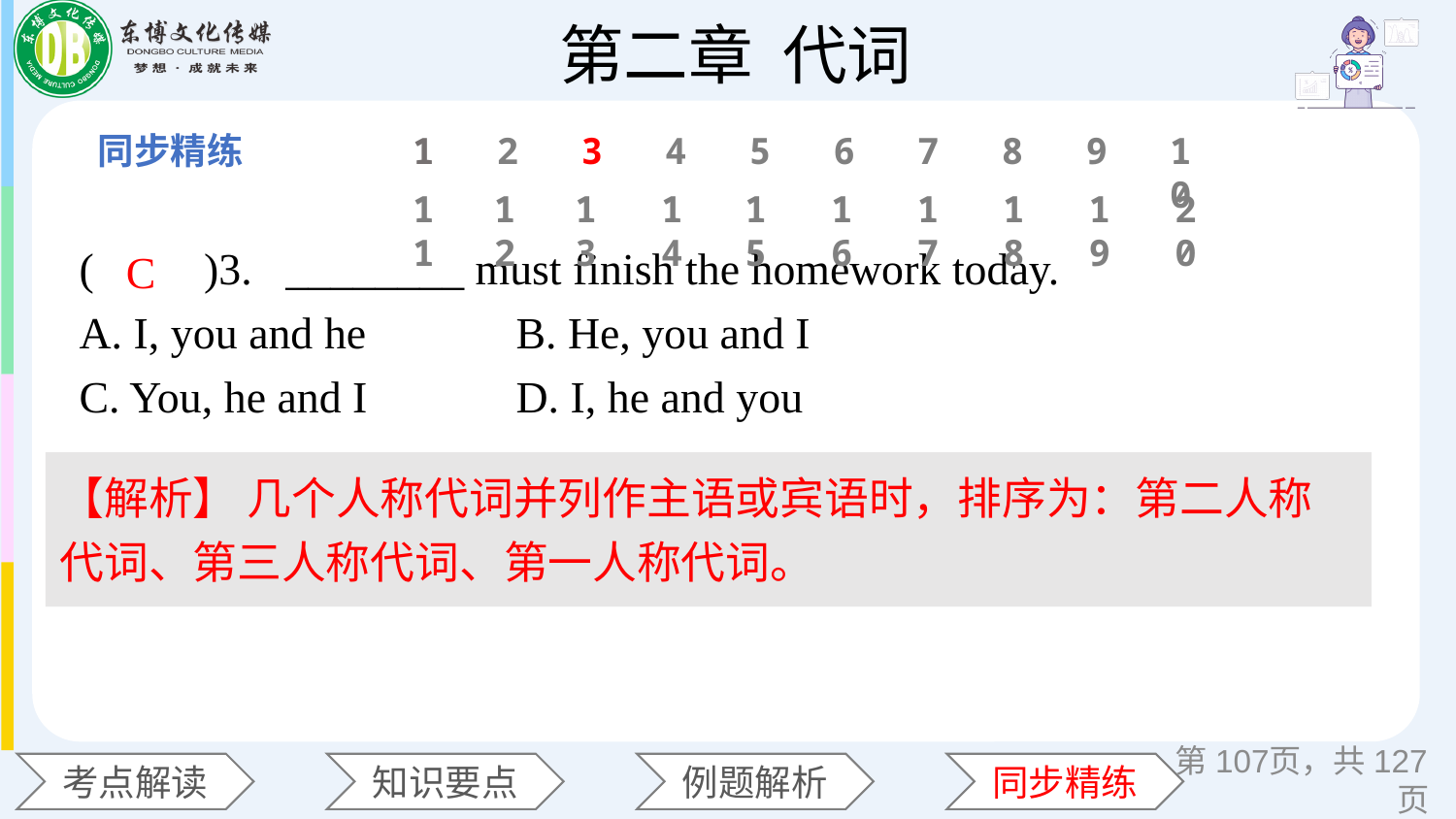

1
2
3
4
5
6
7
8
9
10
11
12
13
14
15
16
17
18
19
20
(　　)3.   ________ must finish the homework today.
A. I, you and he    	B. He, you and I
C. You, he and I    	D. I, he and you
C
【解析】 几个人称代词并列作主语或宾语时，排序为：第二人称代词、第三人称代词、第一人称代词。
第107页，共127页